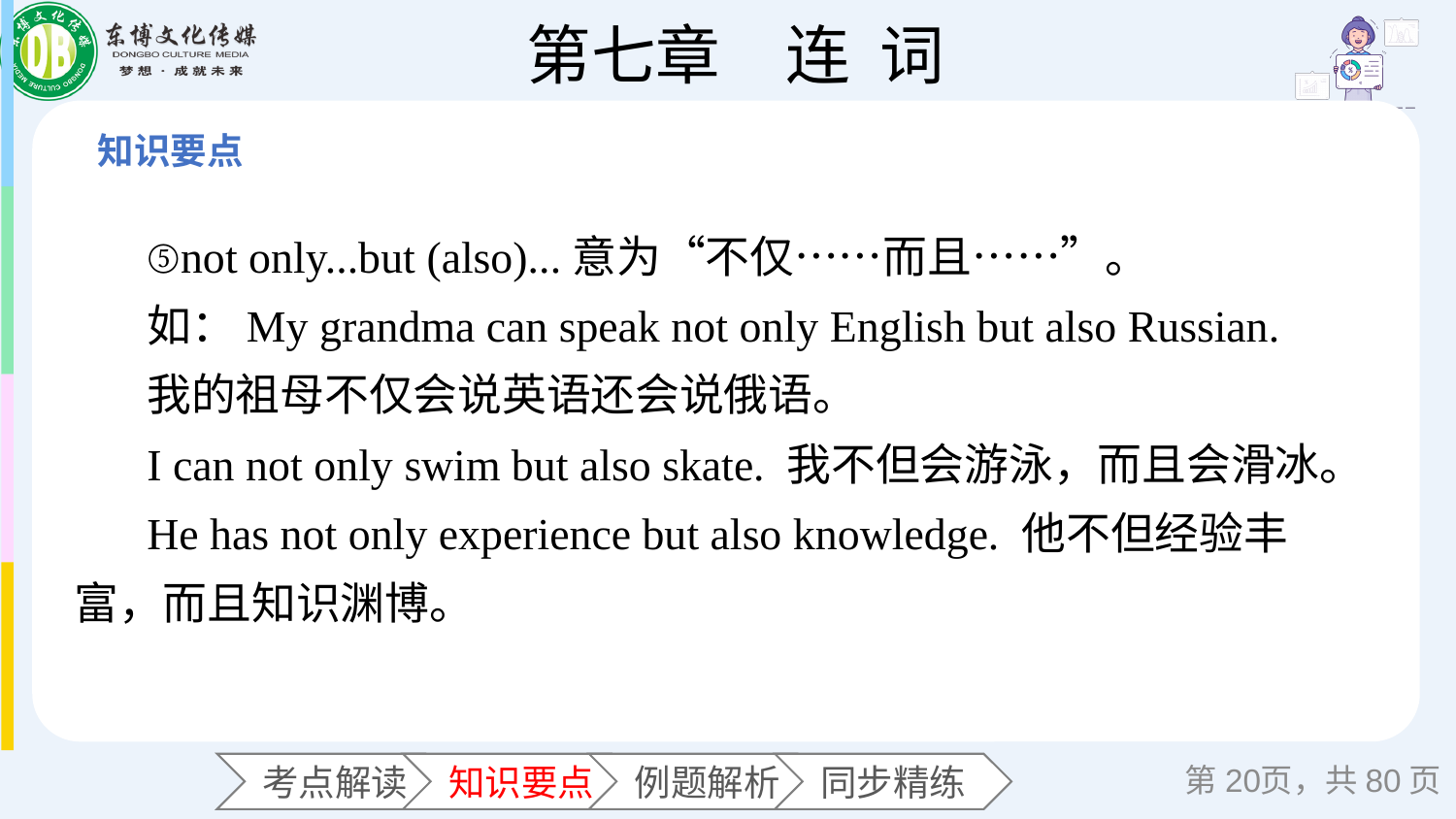

⑤not only...but (also)...意为“不仅……而且……”。
如：My grandma can speak not only English but also Russian.
我的祖母不仅会说英语还会说俄语。
I can not only swim but also skate. 我不但会游泳，而且会滑冰。
He has not only experience but also knowledge. 他不但经验丰富，而且知识渊博。
第20页，共80页